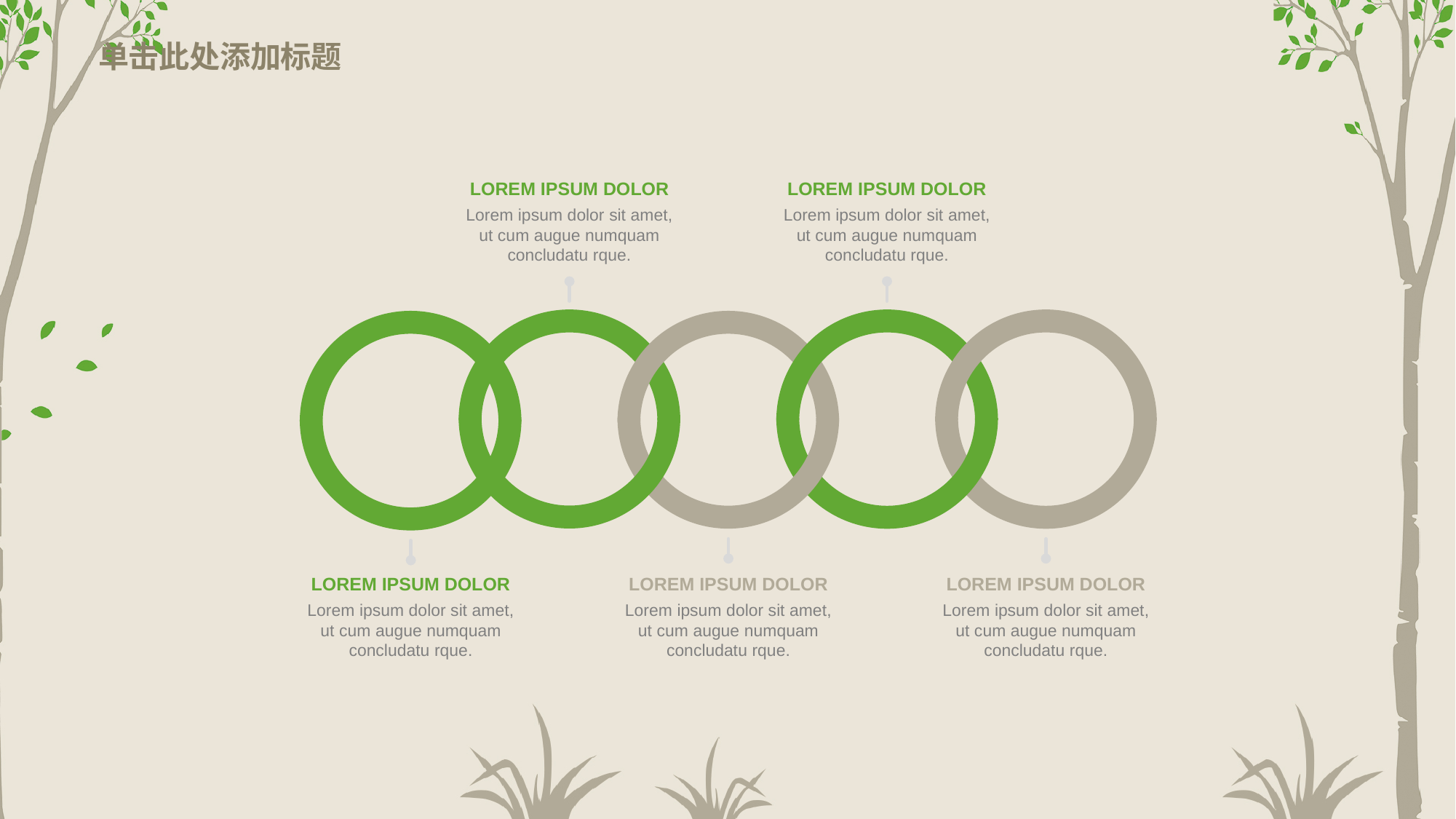

# 单击此处添加标题
LOREM IPSUM DOLOR
LOREM IPSUM DOLOR
Lorem ipsum dolor sit amet, ut cum augue numquam concludatu rque.
Lorem ipsum dolor sit amet, ut cum augue numquam concludatu rque.

LOREM IPSUM DOLOR
LOREM IPSUM DOLOR
LOREM IPSUM DOLOR
Lorem ipsum dolor sit amet, ut cum augue numquam concludatu rque.
Lorem ipsum dolor sit amet, ut cum augue numquam concludatu rque.
Lorem ipsum dolor sit amet, ut cum augue numquam concludatu rque.